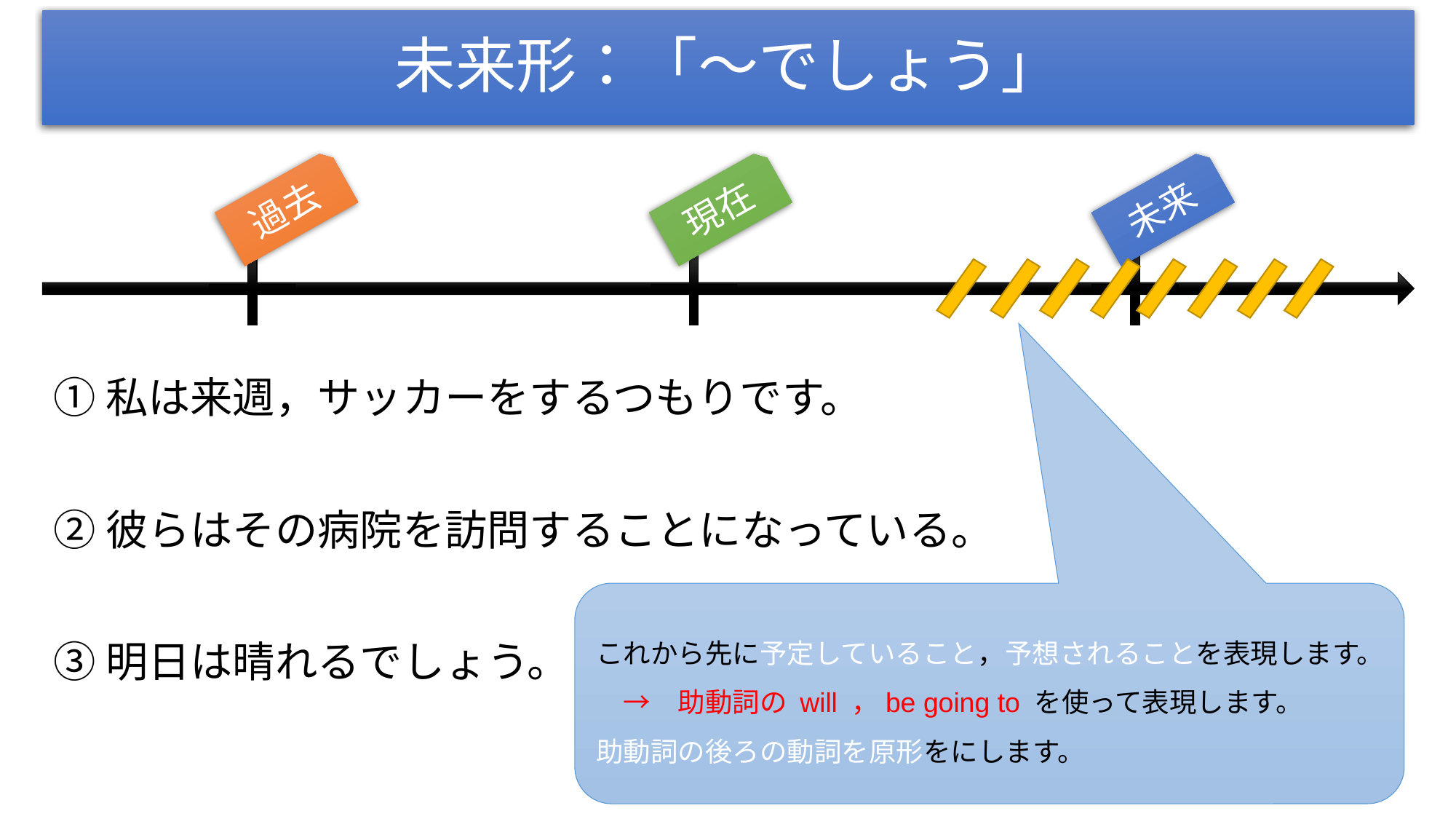

# 未来形：「～でしょう」
過去
現在
未来

①私は来週，サッカーをするつもりです。

②彼らはその病院を訪問することになっている。

③明日は晴れるでしょう。

これから先に予定していること，予想されることを表現します。
　→　助動詞の will ，be going to を使って表現します。
助動詞の後ろの動詞を原形をにします。